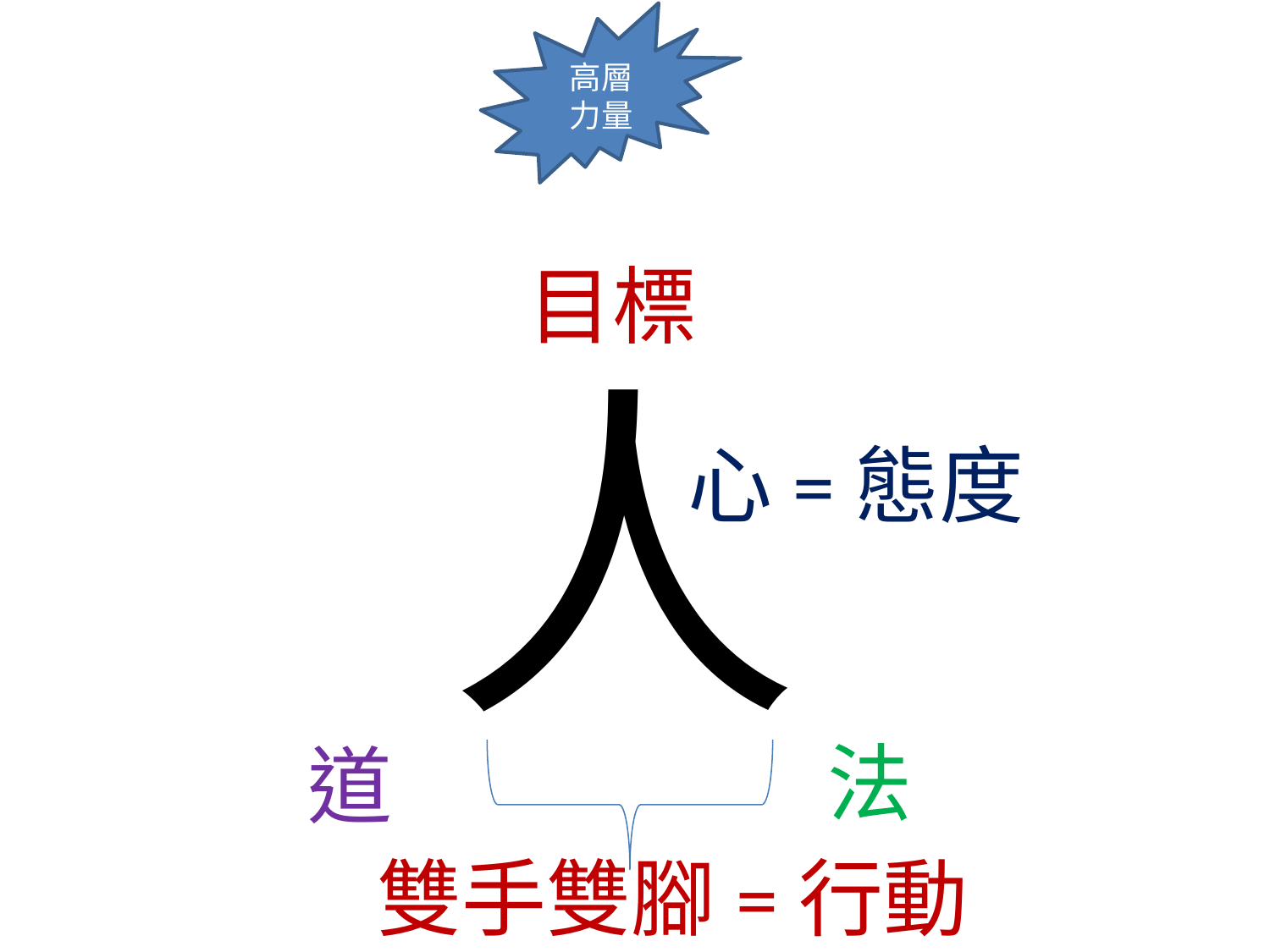

高層力量
目標
人
心=態度

法
道
雙手雙腳=行動